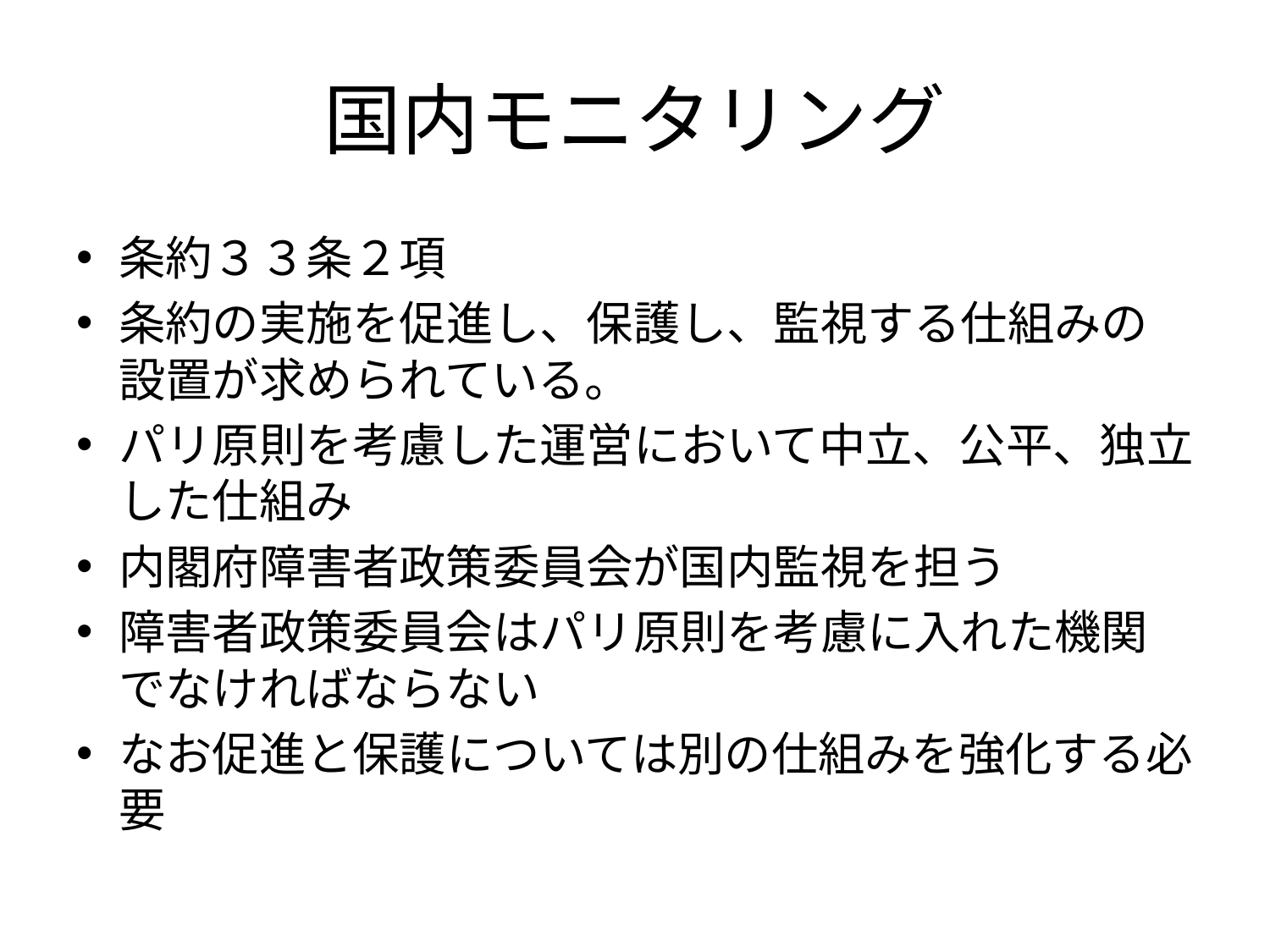

# 国内モニタリング
条約３３条２項
条約の実施を促進し、保護し、監視する仕組みの設置が求められている。
パリ原則を考慮した運営において中立、公平、独立した仕組み
内閣府障害者政策委員会が国内監視を担う
障害者政策委員会はパリ原則を考慮に入れた機関でなければならない
なお促進と保護については別の仕組みを強化する必要